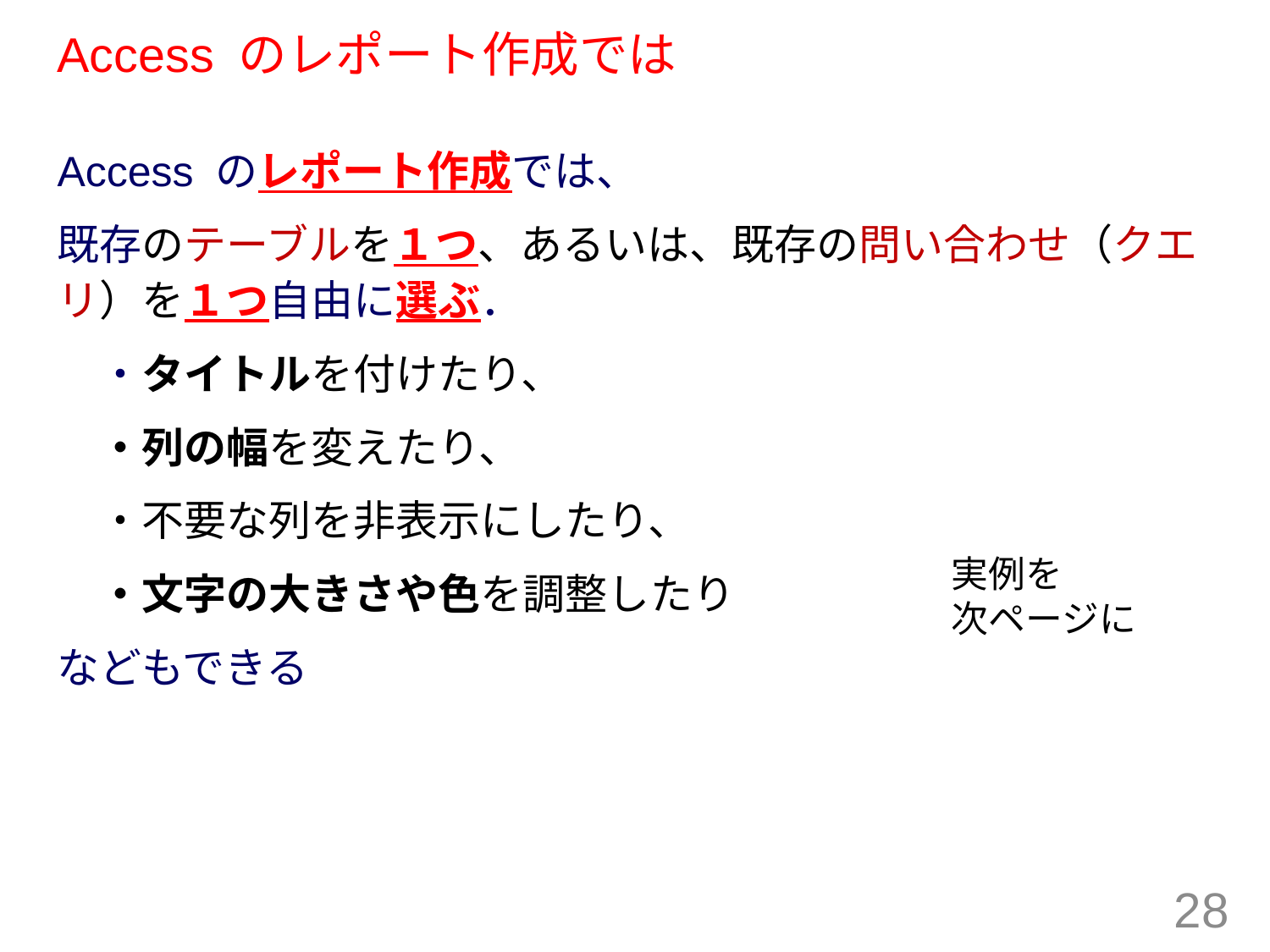

# Access のレポート作成では
Access のレポート作成では、
既存のテーブルを１つ、あるいは、既存の問い合わせ（クエリ）を１つ自由に選ぶ．
　・タイトルを付けたり、
　・列の幅を変えたり、
　・不要な列を非表示にしたり、
　・文字の大きさや色を調整したり
などもできる

実例を
次ページに
28